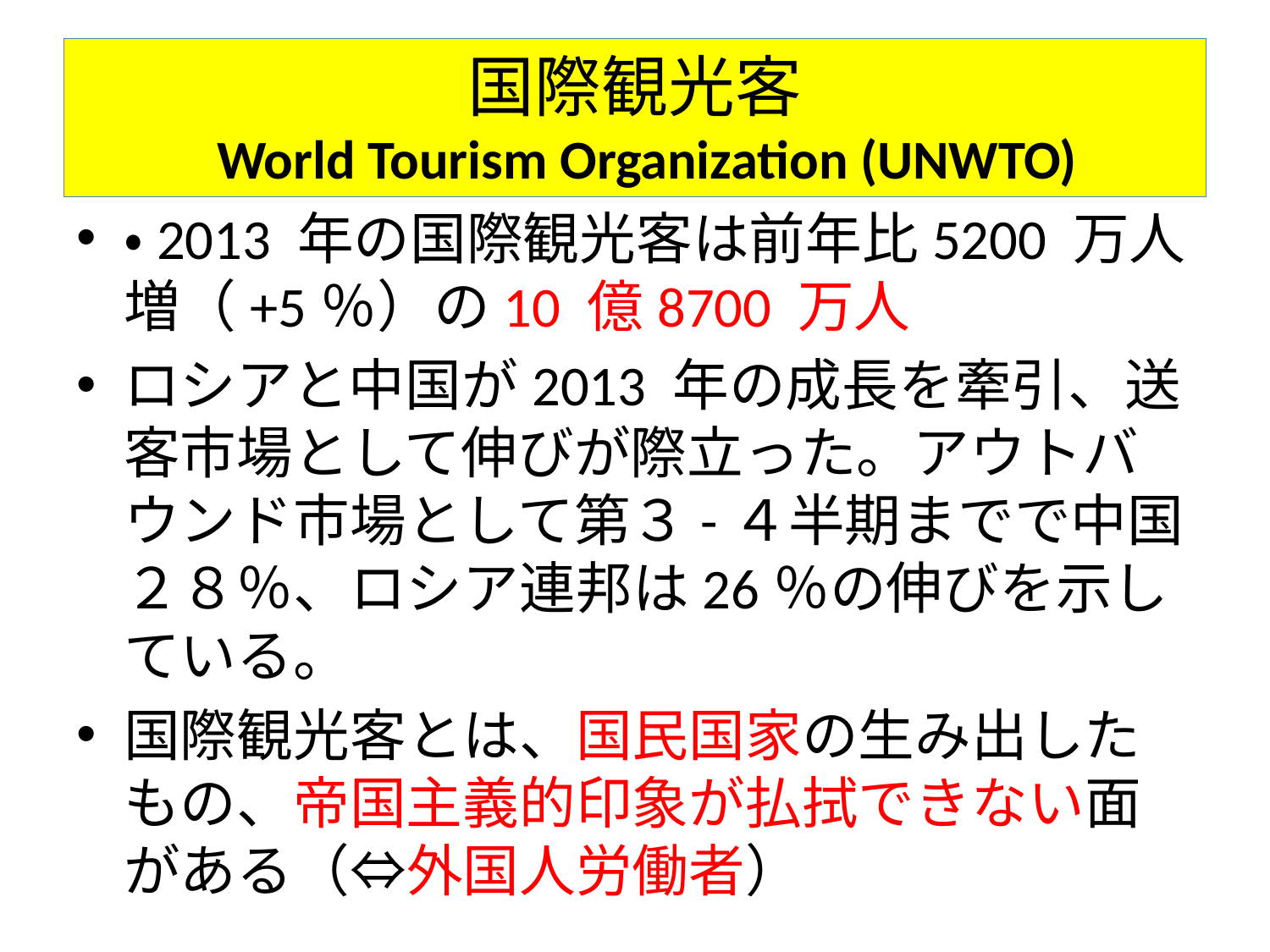

# 国際観光客 World Tourism Organization (UNWTO)
・2013 年の国際観光客は前年比5200 万人増（+5％）の10 億8700 万人
ロシアと中国が2013 年の成長を牽引、送客市場として伸びが際立った。アウトバウンド市場として第３-４半期までで中国２８％、ロシア連邦は26％の伸びを示している。
国際観光客とは、国民国家の生み出したもの、帝国主義的印象が払拭できない面がある（⇔外国人労働者）